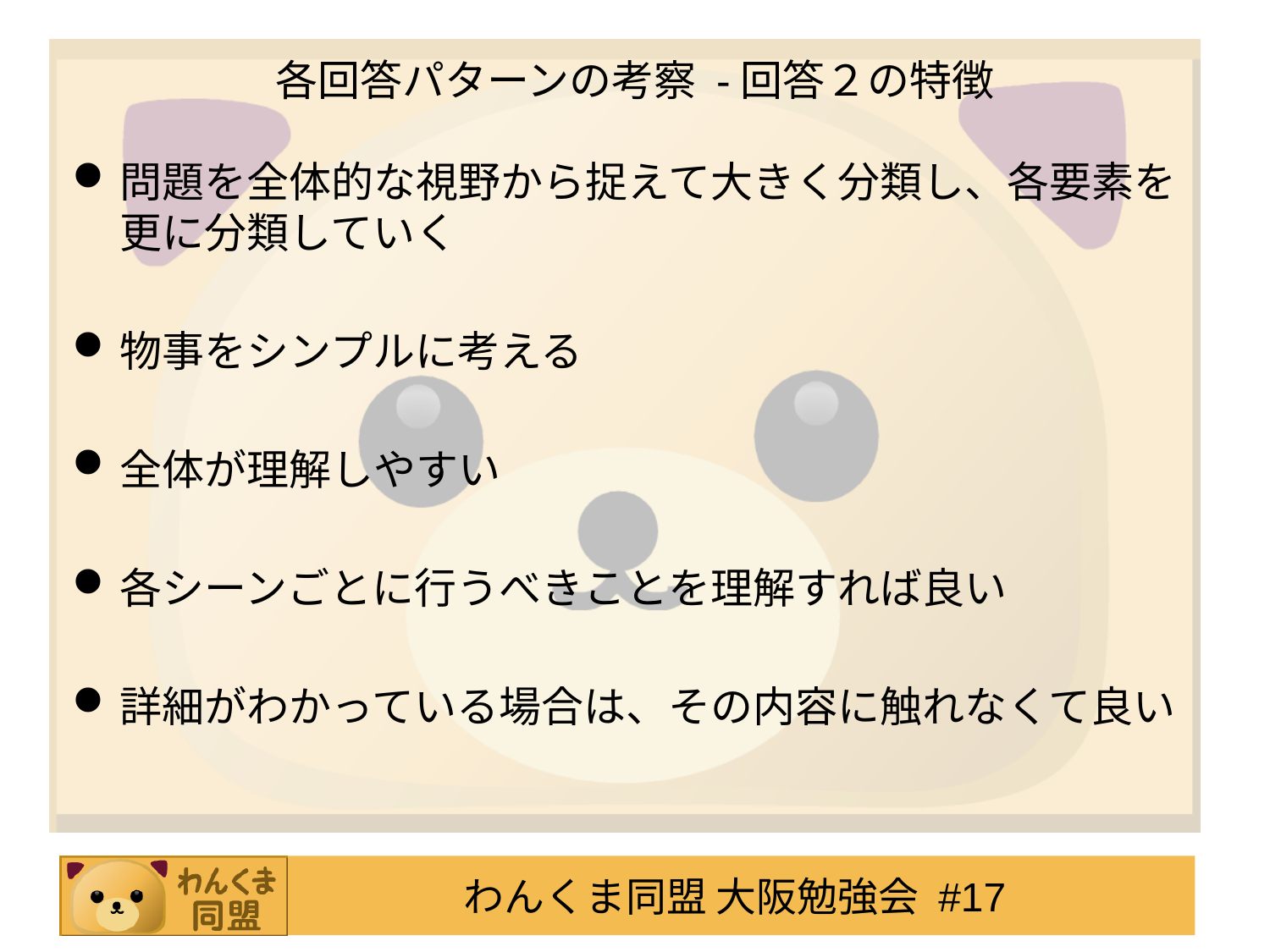

# 各回答パターンの考察 -回答２の特徴
問題を全体的な視野から捉えて大きく分類し、各要素を更に分類していく

物事をシンプルに考える

全体が理解しやすい

各シーンごとに行うべきことを理解すれば良い

詳細がわかっている場合は、その内容に触れなくて良い